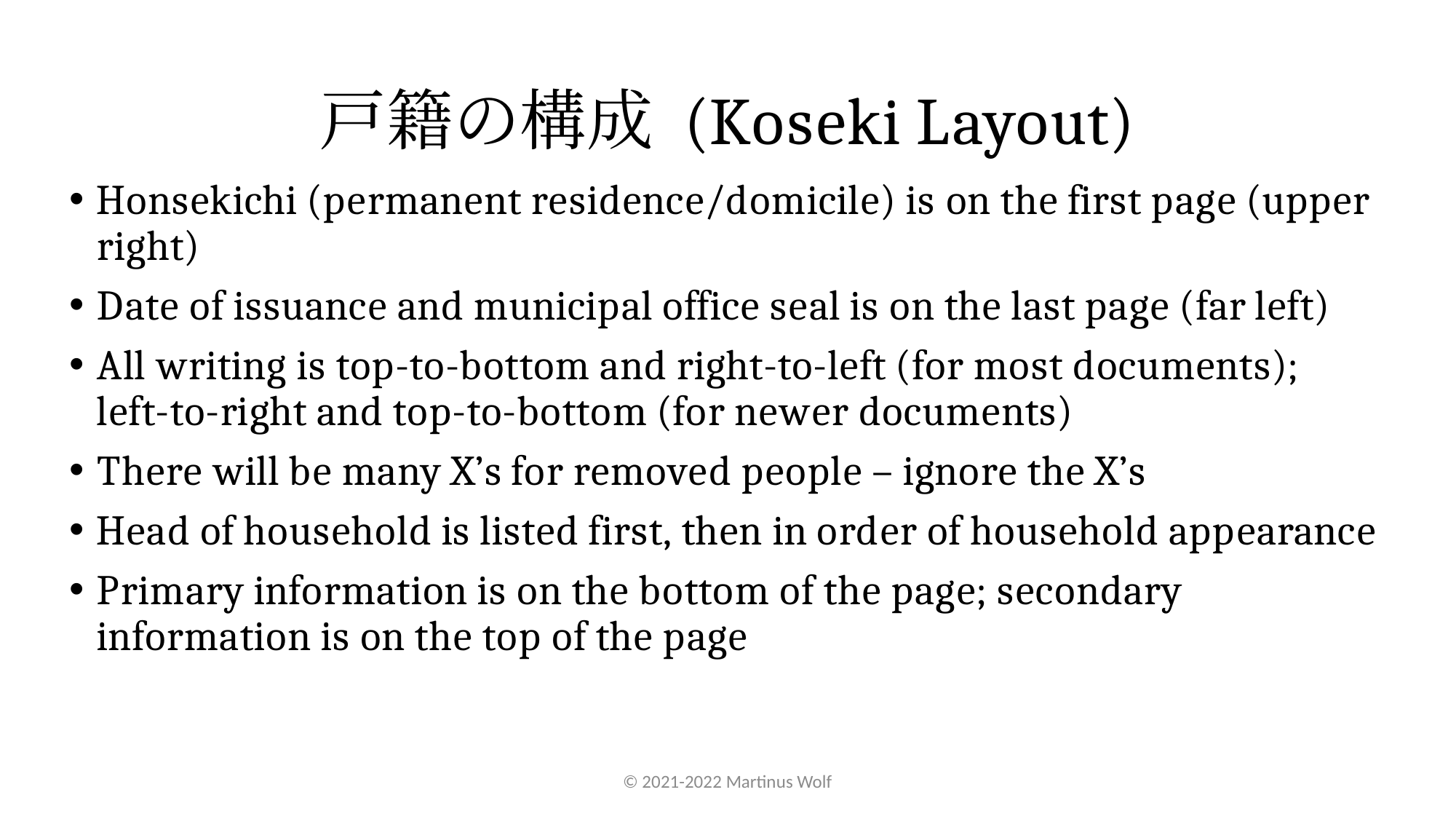

# 戸籍の構成 (Koseki Layout)
Honsekichi (permanent residence/domicile) is on the first page (upper right)
Date of issuance and municipal office seal is on the last page (far left)
All writing is top-to-bottom and right-to-left (for most documents); left-to-right and top-to-bottom (for newer documents)
There will be many X’s for removed people – ignore the X’s
Head of household is listed first, then in order of household appearance
Primary information is on the bottom of the page; secondary information is on the top of the page
An individual may appear multiple times – divorce, annulled adoption

© 2021-2022 Martinus Wolf